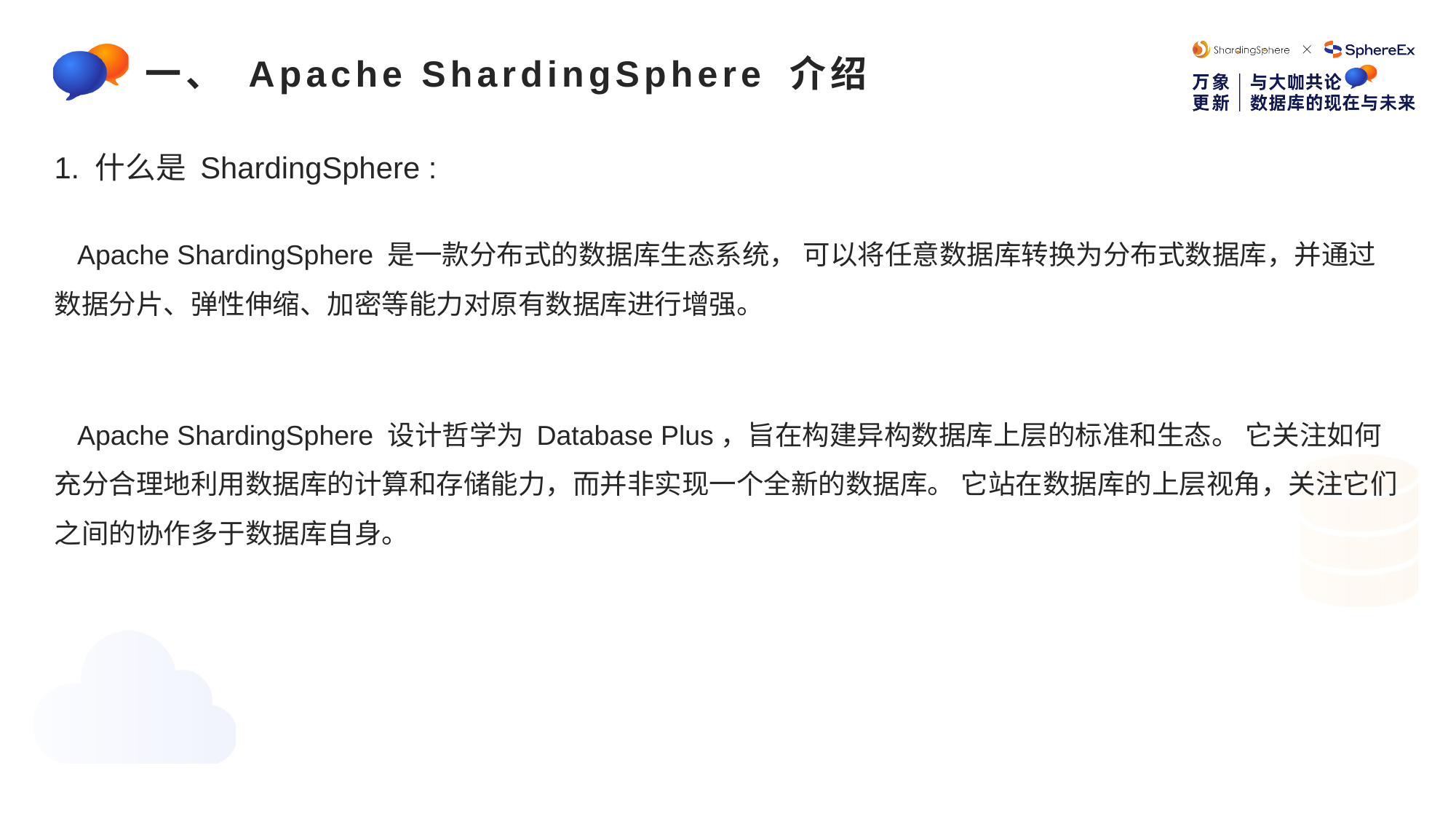

e7d195523061f1c0c2b73831c94a3edc981f60e396d3e182073EE1468018468A7F192AE5E5CD515B6C3125F8AF6E4EE646174E8CF0B46FD19828DCE8CDA3B3A044A74F0E769C5FA8CB87AB6FC303C8BA3785FAC64AF5424764E128FECAE4CC727650C04623638EBB0E38E204334561D5C6A1F0CAD760F6FBB7D9E209A4CCD06739B0CBDF42479AA5F56606813F7B2771
一、 Apache ShardingSphere 介绍
1. 什么是 ShardingSphere :

   Apache ShardingSphere 是一款分布式的数据库生态系统， 可以将任意数据库转换为分布式数据库，并通过数据分片、弹性伸缩、加密等能力对原有数据库进行增强。

   Apache ShardingSphere 设计哲学为 Database Plus，旨在构建异构数据库上层的标准和生态。 它关注如何充分合理地利用数据库的计算和存储能力，而并非实现一个全新的数据库。 它站在数据库的上层视角，关注它们之间的协作多于数据库自身。